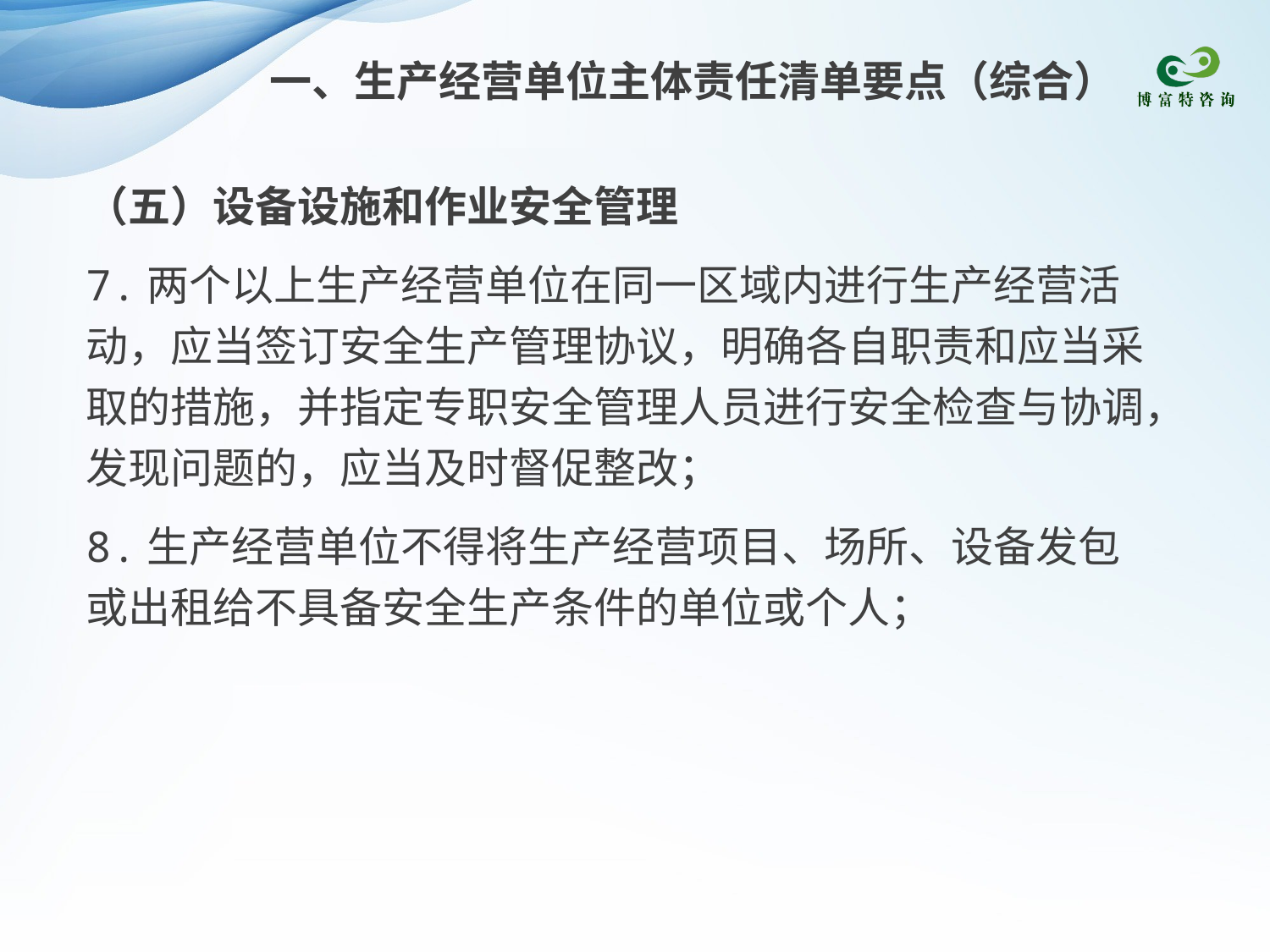

# 一、生产经营单位主体责任清单要点（综合）
（五）设备设施和作业安全管理
7.两个以上生产经营单位在同一区域内进行生产经营活动，应当签订安全生产管理协议，明确各自职责和应当采取的措施，并指定专职安全管理人员进行安全检查与协调，发现问题的，应当及时督促整改；
8.生产经营单位不得将生产经营项目、场所、设备发包或出租给不具备安全生产条件的单位或个人；